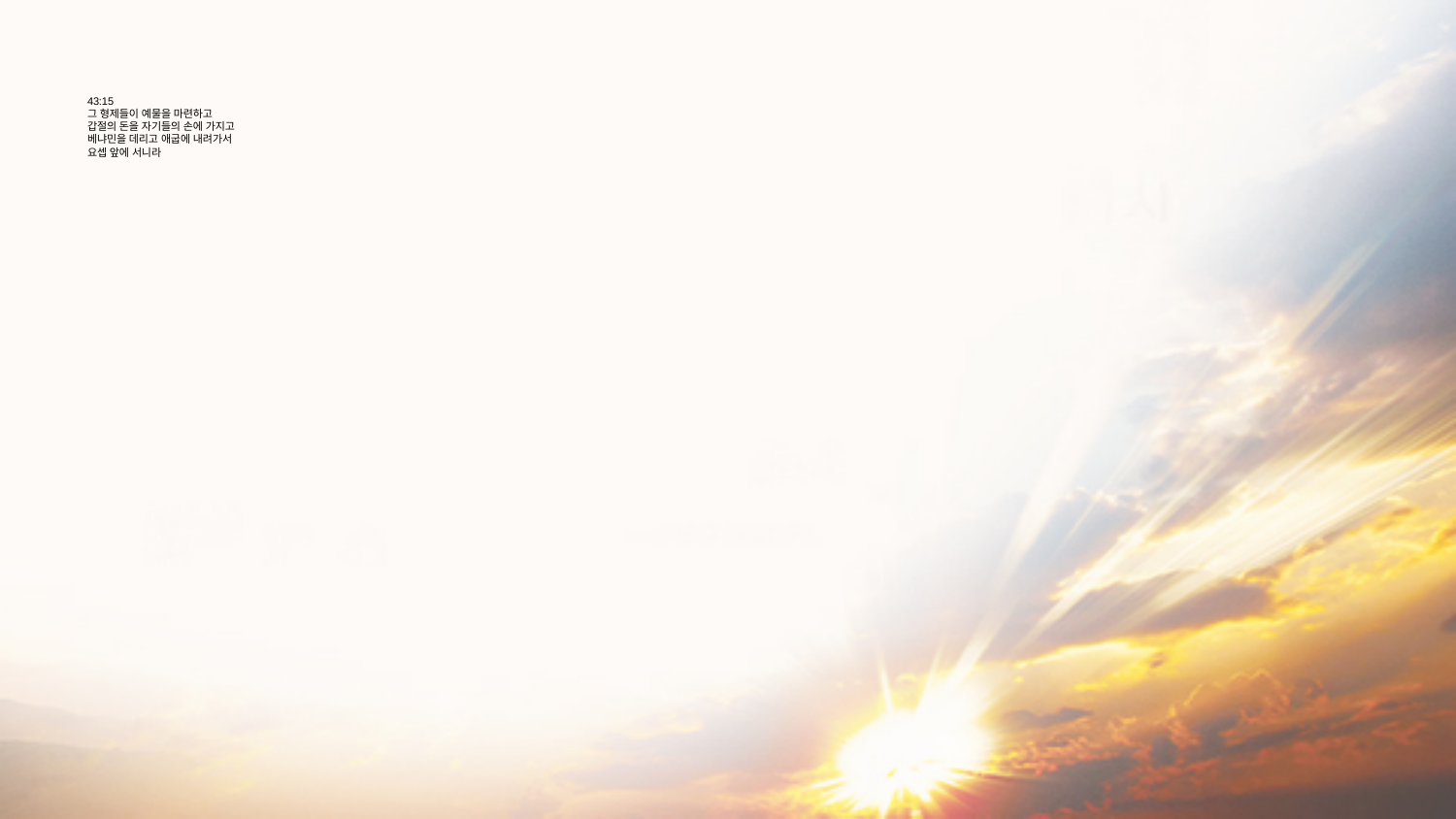

# 43:15 그 형제들이 예물을 마련하고 갑절의 돈을 자기들의 손에 가지고 베냐민을 데리고 애굽에 내려가서 요셉 앞에 서니라